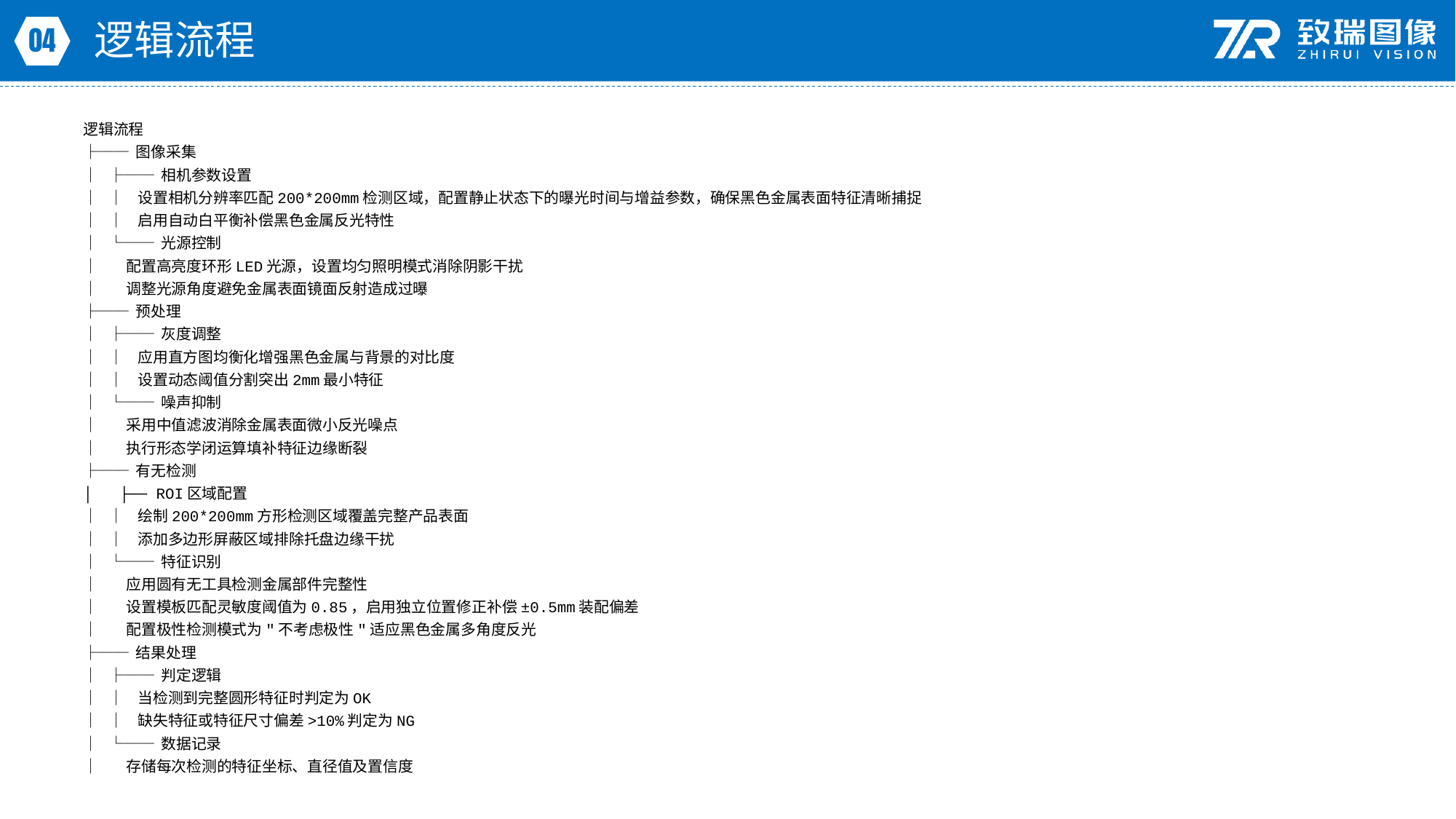

逻辑流程
04

逻辑流程
├── 图像采集
│   ├── 相机参数设置
│   │   设置相机分辨率匹配200*200mm检测区域，配置静止状态下的曝光时间与增益参数，确保黑色金属表面特征清晰捕捉
│   │   启用自动白平衡补偿黑色金属反光特性
│   └── 光源控制
│       配置高亮度环形LED光源，设置均匀照明模式消除阴影干扰
│       调整光源角度避免金属表面镜面反射造成过曝
├── 预处理
│   ├── 灰度调整
│   │   应用直方图均衡化增强黑色金属与背景的对比度
│   │   设置动态阈值分割突出2mm最小特征
│   └── 噪声抑制
│       采用中值滤波消除金属表面微小反光噪点
│       执行形态学闭运算填补特征边缘断裂
├── 有无检测
│   ├── ROI区域配置
│   │   绘制200*200mm方形检测区域覆盖完整产品表面
│   │   添加多边形屏蔽区域排除托盘边缘干扰
│   └── 特征识别
│       应用圆有无工具检测金属部件完整性
│       设置模板匹配灵敏度阈值为0.85，启用独立位置修正补偿±0.5mm装配偏差
│       配置极性检测模式为"不考虑极性"适应黑色金属多角度反光
├── 结果处理
│   ├── 判定逻辑
│   │   当检测到完整圆形特征时判定为OK
│   │   缺失特征或特征尺寸偏差>10%判定为NG
│   └── 数据记录
│       存储每次检测的特征坐标、直径值及置信度